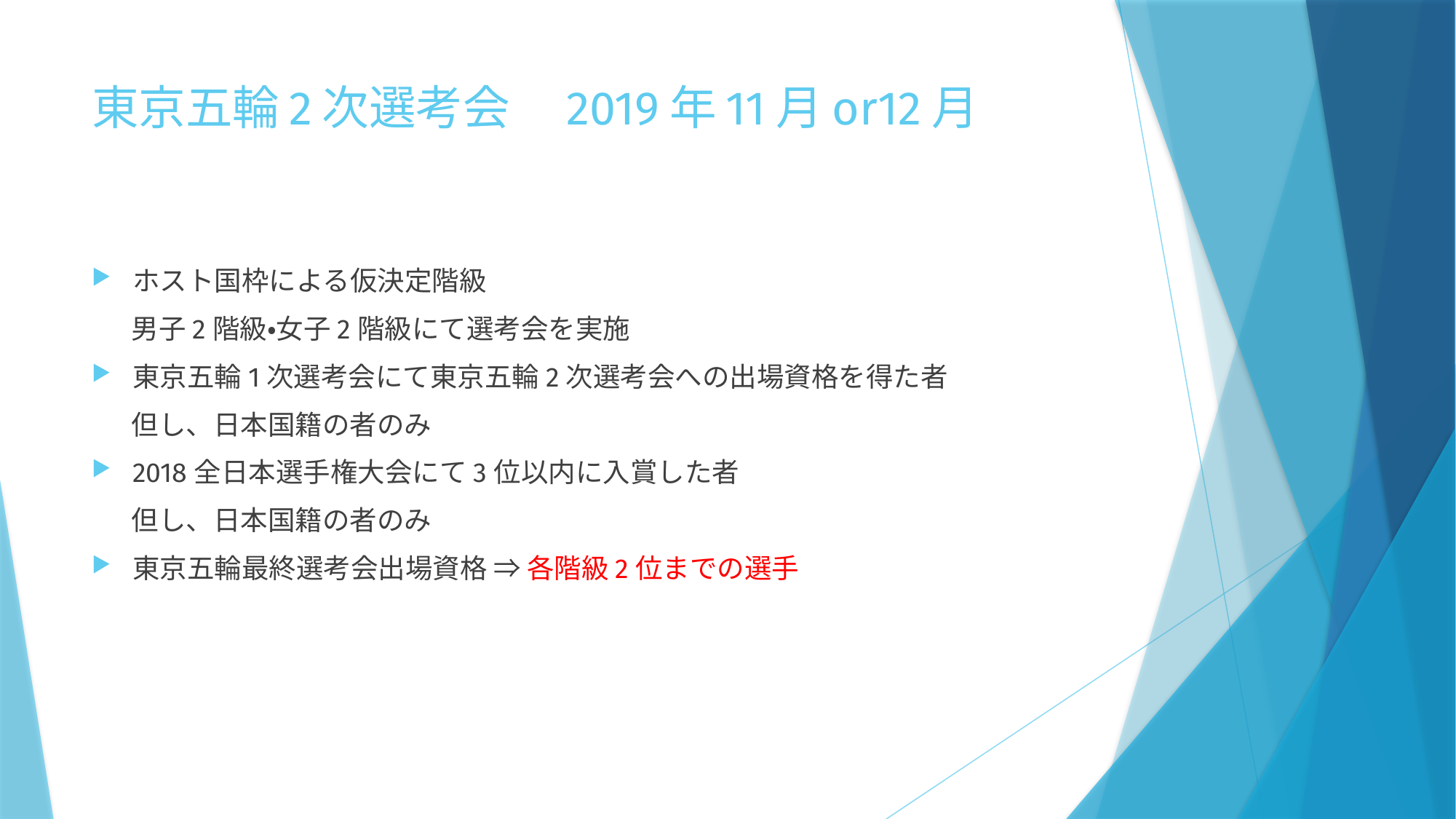

# 東京五輪2次選考会　2019年11月or12月
ホスト国枠による仮決定階級
　  男子2階級・女子2階級にて選考会を実施
東京五輪1次選考会にて東京五輪2次選考会への出場資格を得た者
　  但し、日本国籍の者のみ
2018全日本選手権大会にて3位以内に入賞した者
　  但し、日本国籍の者のみ
東京五輪最終選考会出場資格 ⇒ 各階級2位までの選手